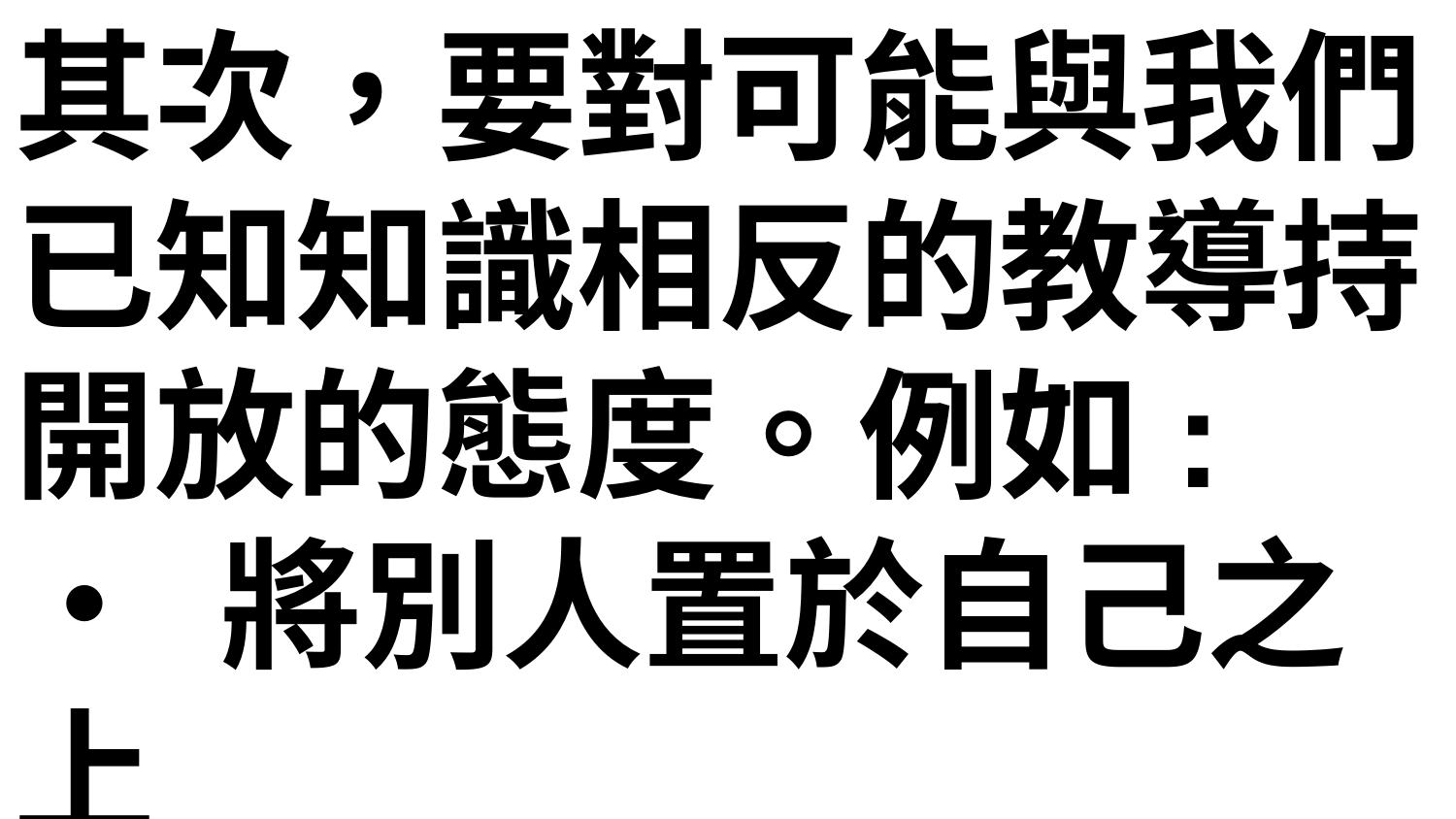

其次，要對可能與我們已知知識相反的教導持開放的態度。例如:
• 將別人置於自己之上